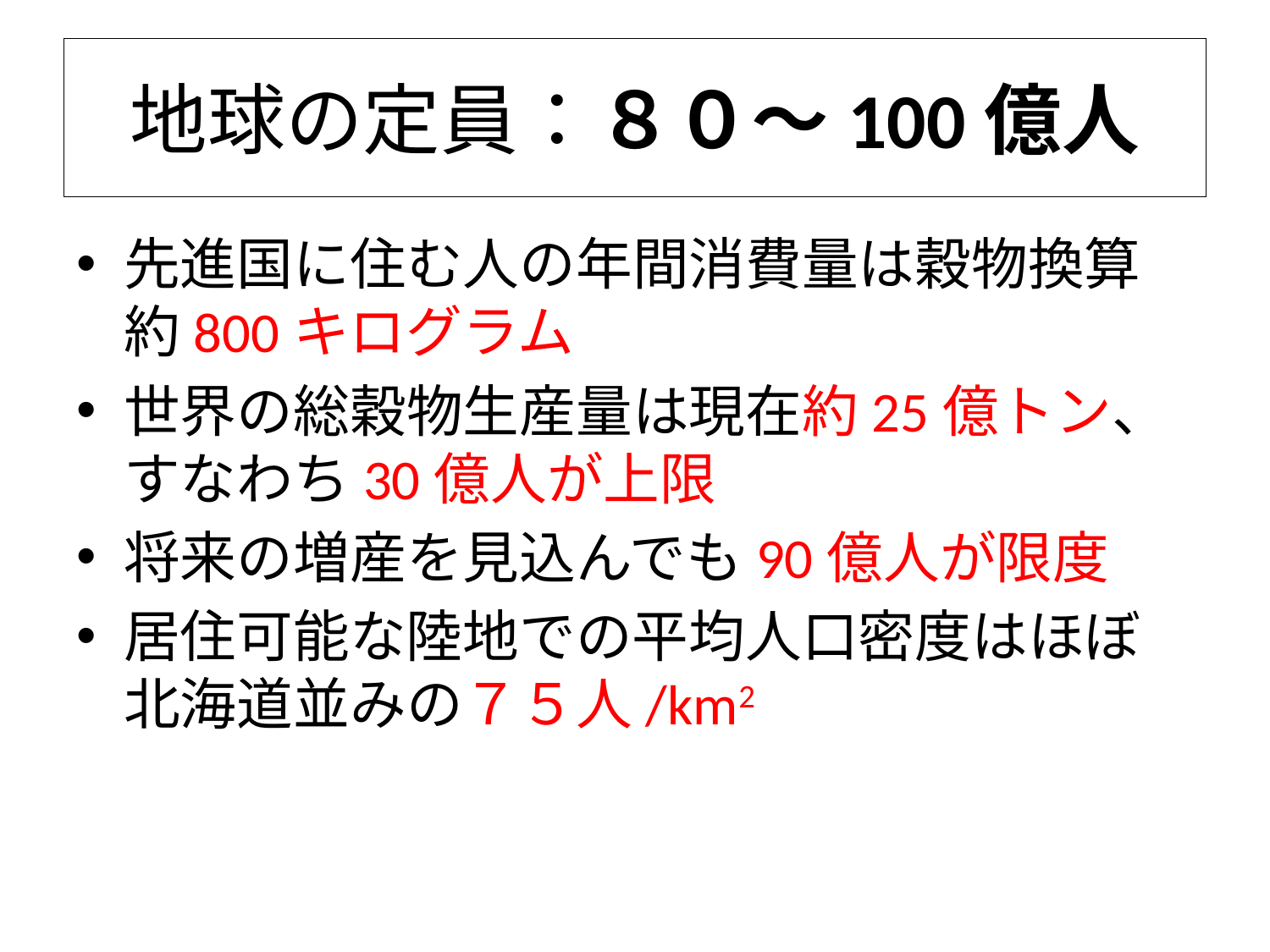

# 地球の定員：８０～100億人
先進国に住む人の年間消費量は穀物換算約800キログラム
世界の総穀物生産量は現在約25億トン、すなわち30億人が上限
将来の増産を見込んでも90億人が限度
居住可能な陸地での平均人口密度はほぼ北海道並みの７５人/km2